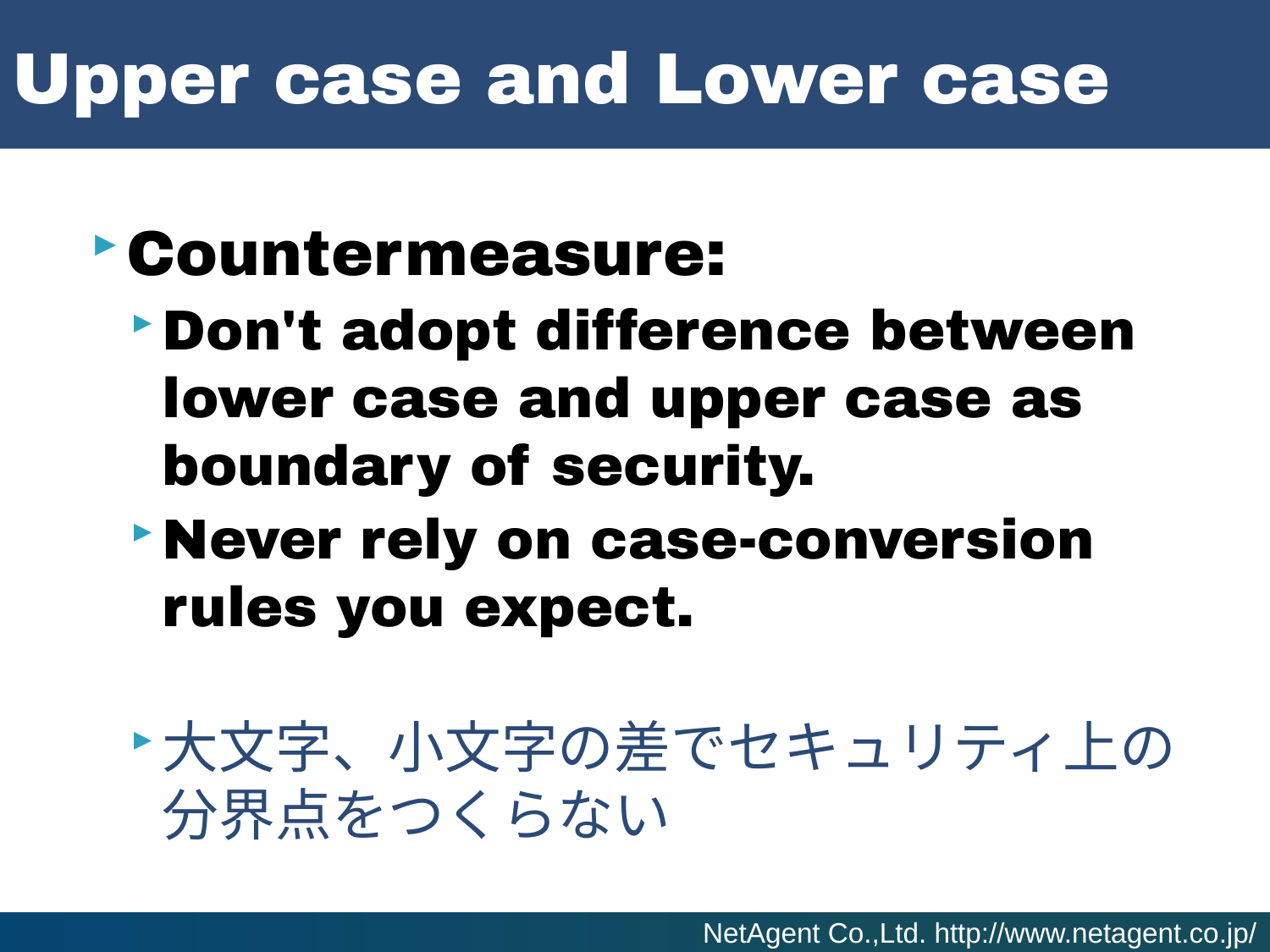

# Upper case and Lower case
Countermeasure:
Don't adopt difference between lower case and upper case as boundary of security.
Never rely on case-conversion rules you expect.
大文字、小文字の差でセキュリティ上の分界点をつくらない